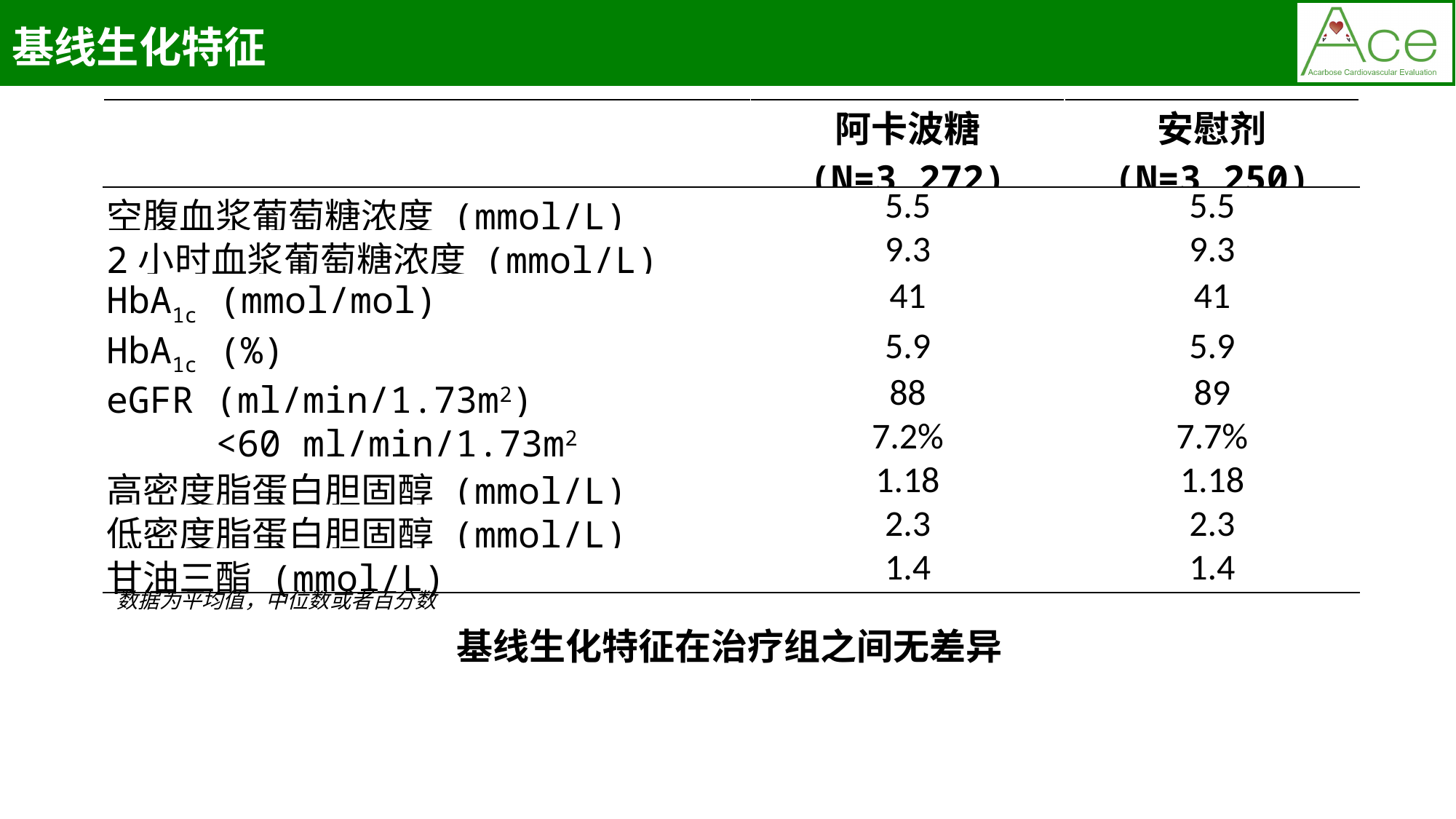

基线生化特征
|  | 阿卡波糖 (N=3,272) | 安慰剂 (N=3,250) |
| --- | --- | --- |
| 空腹血浆葡萄糖浓度 (mmol/L) | 5.5 | 5.5 |
| 2小时血浆葡萄糖浓度 (mmol/L) | 9.3 | 9.3 |
| HbA1c (mmol/mol) | 41 | 41 |
| HbA1c (%) | 5.9 | 5.9 |
| eGFR (ml/min/1.73m2) | 88 | 89 |
| <60 ml/min/1.73m2 | 7.2% | 7.7% |
| 高密度脂蛋白胆固醇 (mmol/L) | 1.18 | 1.18 |
| 低密度脂蛋白胆固醇 (mmol/L) | 2.3 | 2.3 |
| 甘油三酯 (mmol/L) | 1.4 | 1.4 |
数据为平均值，中位数或者百分数
基线生化特征在治疗组之间无差异